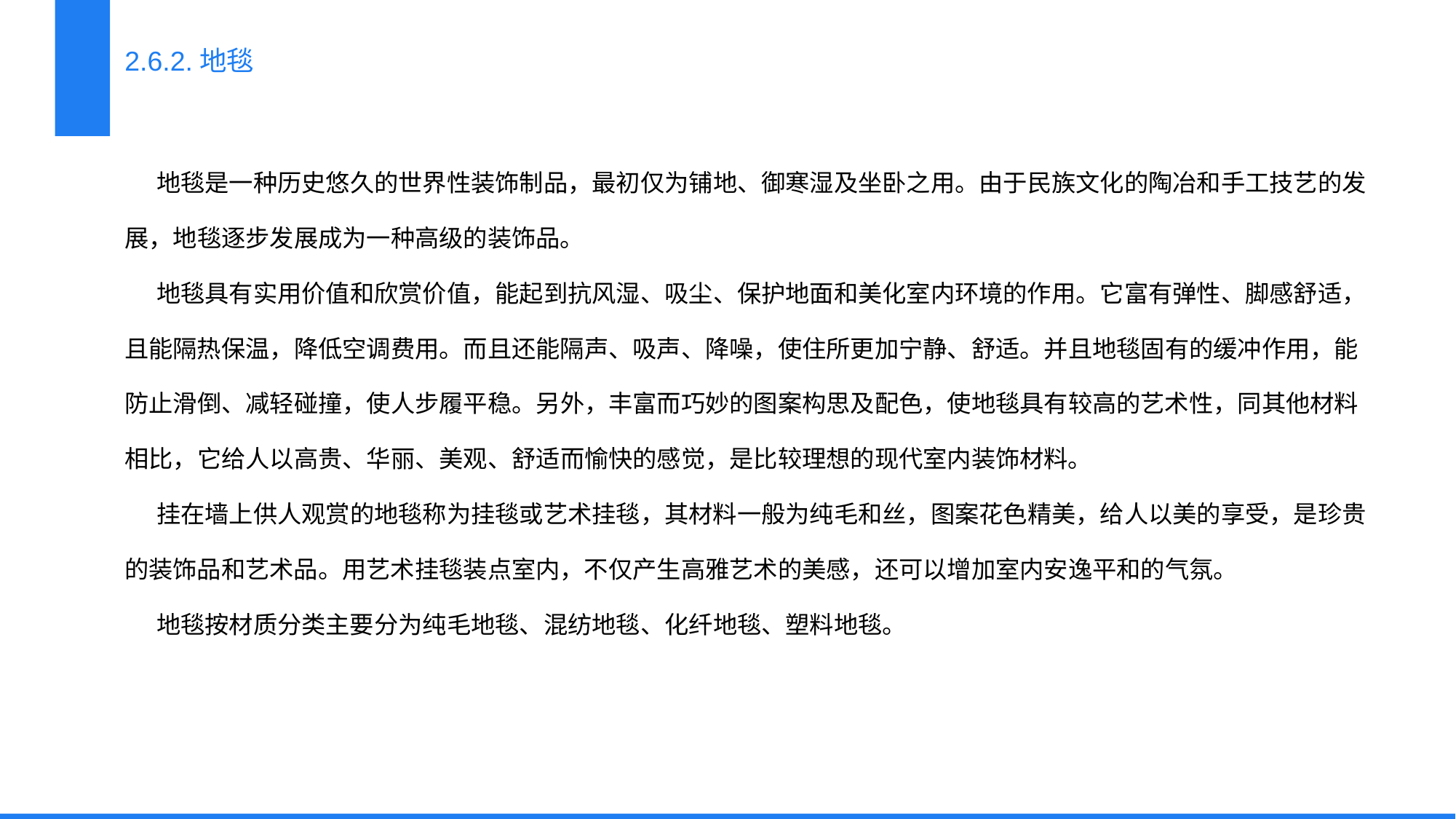

2.6.2.地毯

地毯是一种历史悠久的世界性装饰制品，最初仅为铺地、御寒湿及坐卧之用。由于民族文化的陶冶和手工技艺的发展，地毯逐步发展成为一种高级的装饰品。
地毯具有实用价值和欣赏价值，能起到抗风湿、吸尘、保护地面和美化室内环境的作用。它富有弹性、脚感舒适，且能隔热保温，降低空调费用。而且还能隔声、吸声、降噪，使住所更加宁静、舒适。并且地毯固有的缓冲作用，能防止滑倒、减轻碰撞，使人步履平稳。另外，丰富而巧妙的图案构思及配色，使地毯具有较高的艺术性，同其他材料相比，它给人以高贵、华丽、美观、舒适而愉快的感觉，是比较理想的现代室内装饰材料。
挂在墙上供人观赏的地毯称为挂毯或艺术挂毯，其材料一般为纯毛和丝，图案花色精美，给人以美的享受，是珍贵的装饰品和艺术品。用艺术挂毯装点室内，不仅产生高雅艺术的美感，还可以增加室内安逸平和的气氛。
地毯按材质分类主要分为纯毛地毯、混纺地毯、化纤地毯、塑料地毯。